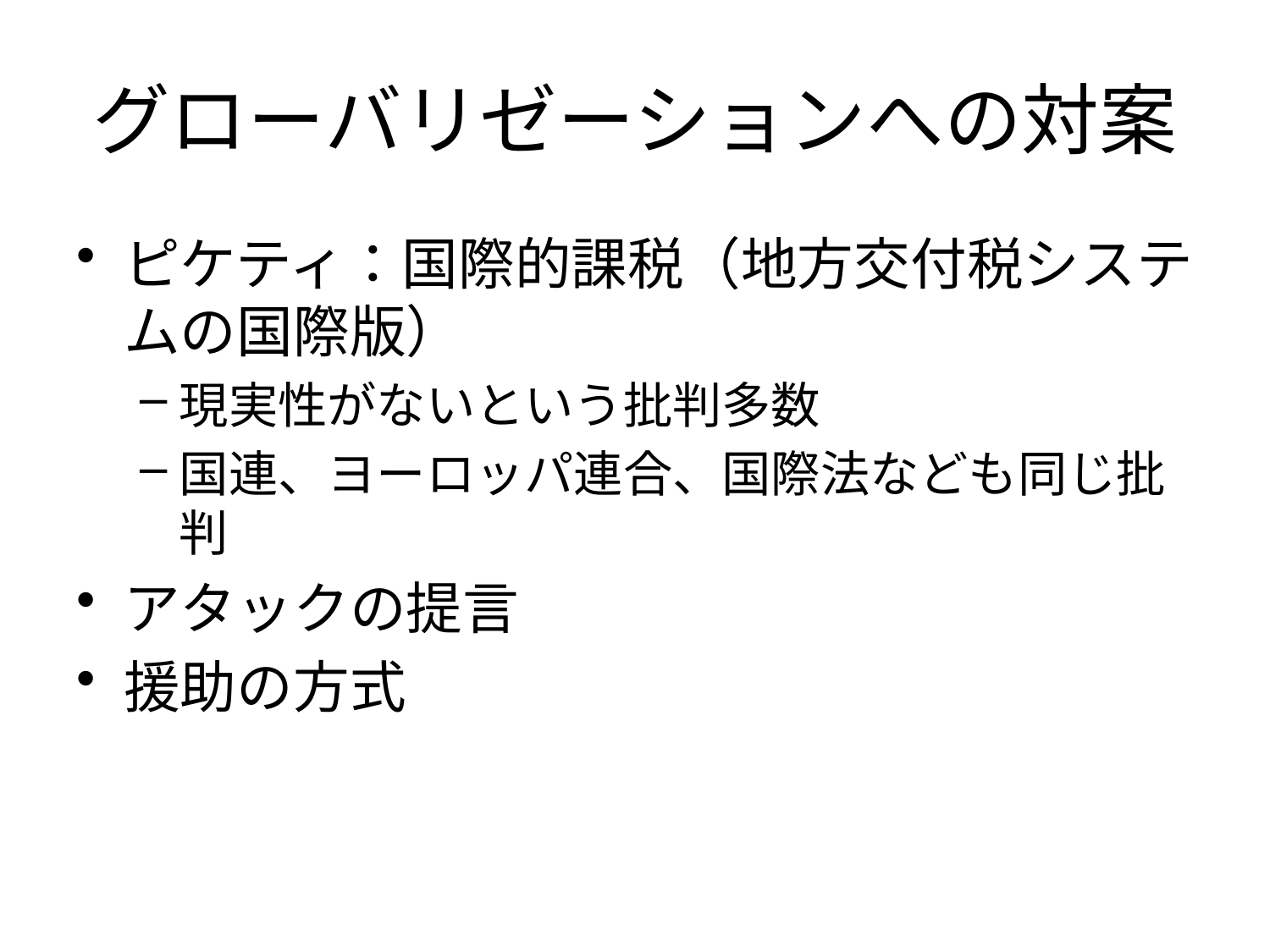

# グローバリゼーションへの対案
ピケティ：国際的課税（地方交付税システムの国際版）
現実性がないという批判多数
国連、ヨーロッパ連合、国際法なども同じ批判
アタックの提言
援助の方式